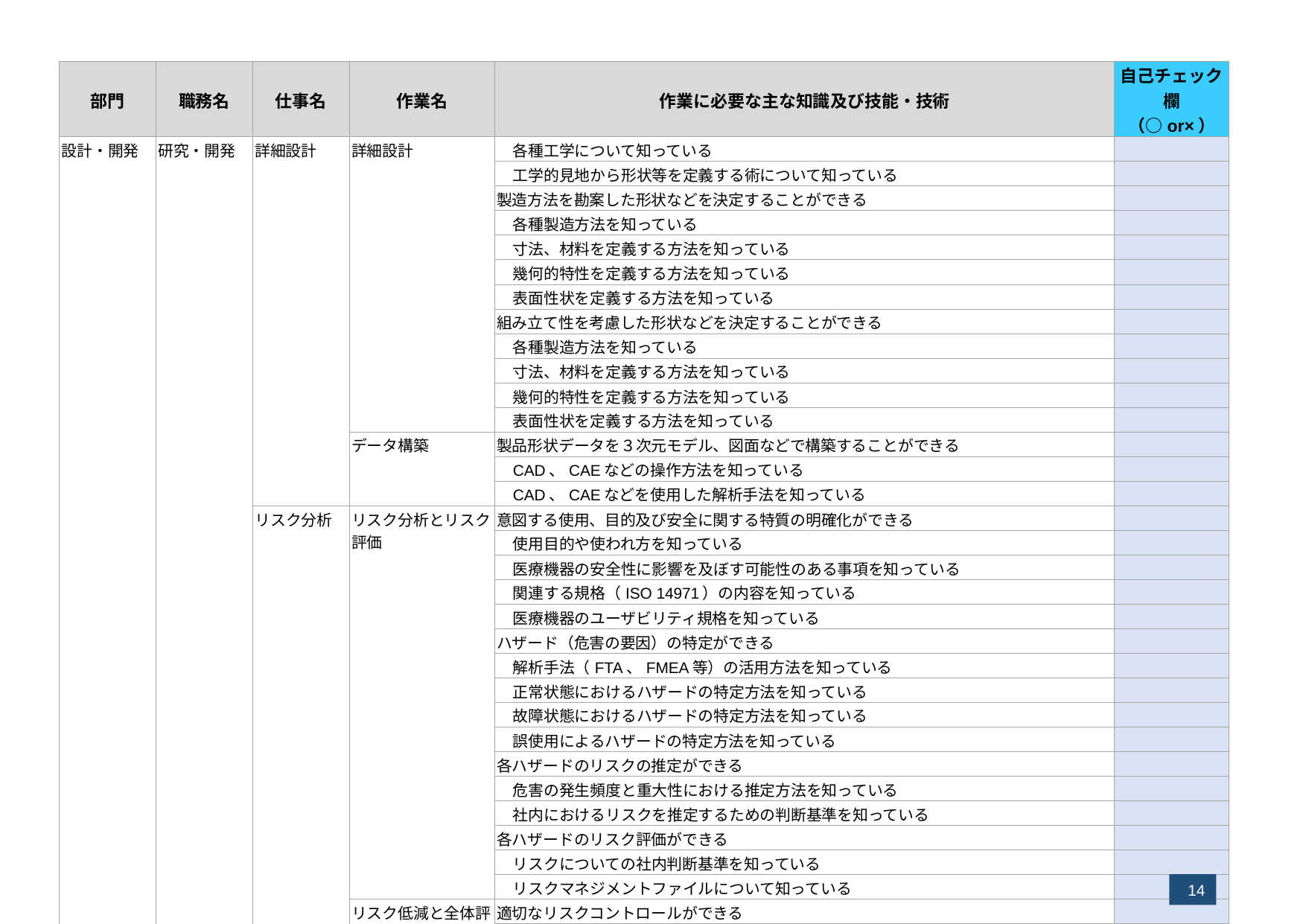

| 部門 | 職務名 | 仕事名 | 作業名 | 作業に必要な主な知識及び技能・技術 | 自己チェック欄 （○or×） |
| --- | --- | --- | --- | --- | --- |
| 設計・開発 | 研究・開発 | 詳細設計 | 詳細設計 | 各種工学について知っている |  |
|  |  |  |  | 工学的見地から形状等を定義する術について知っている |  |
|  |  |  |  | 製造方法を勘案した形状などを決定することができる |  |
|  |  |  |  | 各種製造方法を知っている |  |
|  |  |  |  | 寸法、材料を定義する方法を知っている |  |
|  |  |  |  | 幾何的特性を定義する方法を知っている |  |
|  |  |  |  | 表面性状を定義する方法を知っている |  |
|  |  |  |  | 組み立て性を考慮した形状などを決定することができる |  |
|  |  |  |  | 各種製造方法を知っている |  |
|  |  |  |  | 寸法、材料を定義する方法を知っている |  |
|  |  |  |  | 幾何的特性を定義する方法を知っている |  |
|  |  |  |  | 表面性状を定義する方法を知っている |  |
|  |  |  | データ構築 | 製品形状データを３次元モデル、図面などで構築することができる |  |
|  |  |  |  | CAD、CAEなどの操作方法を知っている |  |
|  |  |  |  | CAD、CAEなどを使用した解析手法を知っている |  |
|  |  | リスク分析 | リスク分析とリスク評価 | 意図する使用、目的及び安全に関する特質の明確化ができる |  |
|  |  |  |  | 使用目的や使われ方を知っている |  |
|  |  |  |  | 医療機器の安全性に影響を及ぼす可能性のある事項を知っている |  |
|  |  |  |  | 関連する規格（ISO 14971）の内容を知っている |  |
|  |  |  |  | 医療機器のユーザビリティ規格を知っている |  |
|  |  |  |  | ハザード（危害の要因）の特定ができる |  |
|  |  |  |  | 解析手法（FTA、FMEA等）の活用方法を知っている |  |
|  |  |  |  | 正常状態におけるハザードの特定方法を知っている |  |
|  |  |  |  | 故障状態におけるハザードの特定方法を知っている |  |
|  |  |  |  | 誤使用によるハザードの特定方法を知っている |  |
|  |  |  |  | 各ハザードのリスクの推定ができる |  |
|  |  |  |  | 危害の発生頻度と重大性における推定方法を知っている |  |
|  |  |  |  | 社内におけるリスクを推定するための判断基準を知っている |  |
|  |  |  |  | 各ハザードのリスク評価ができる |  |
|  |  |  |  | リスクについての社内判断基準を知っている |  |
|  |  |  |  | リスクマネジメントファイルについて知っている |  |
|  |  |  | リスク低減と全体評価 | 適切なリスクコントロールができる |  |
|  |  |  |  | リスクコントロール手段の選択について知っている |  |
14